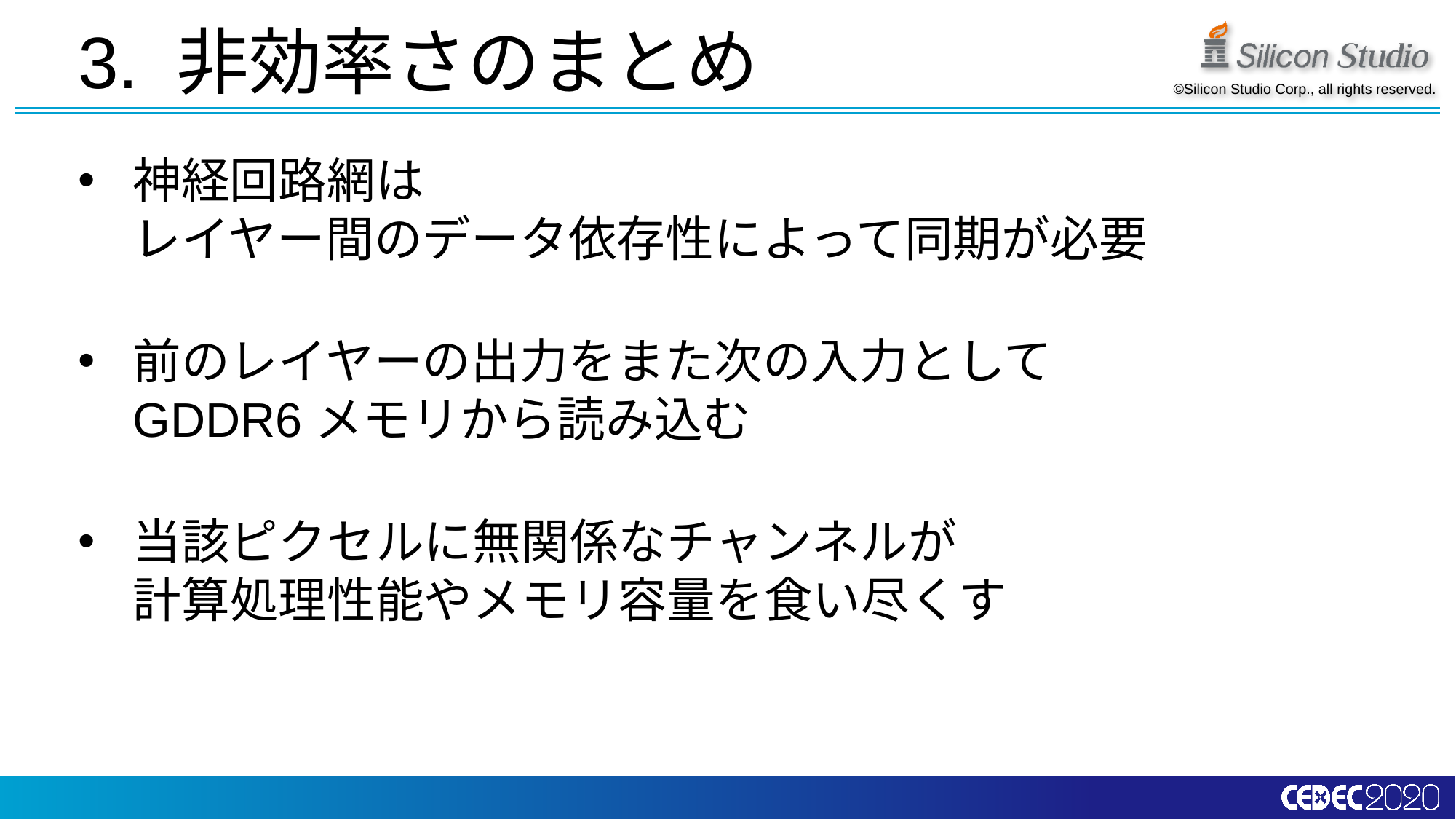

# 3. 非効率さのまとめ
神経回路網は
レイヤー間のデータ依存性によって同期が必要

前のレイヤーの出力をまた次の入力として
GDDR6メモリから読み込む

当該ピクセルに無関係なチャンネルが
計算処理性能やメモリ容量を食い尽くす